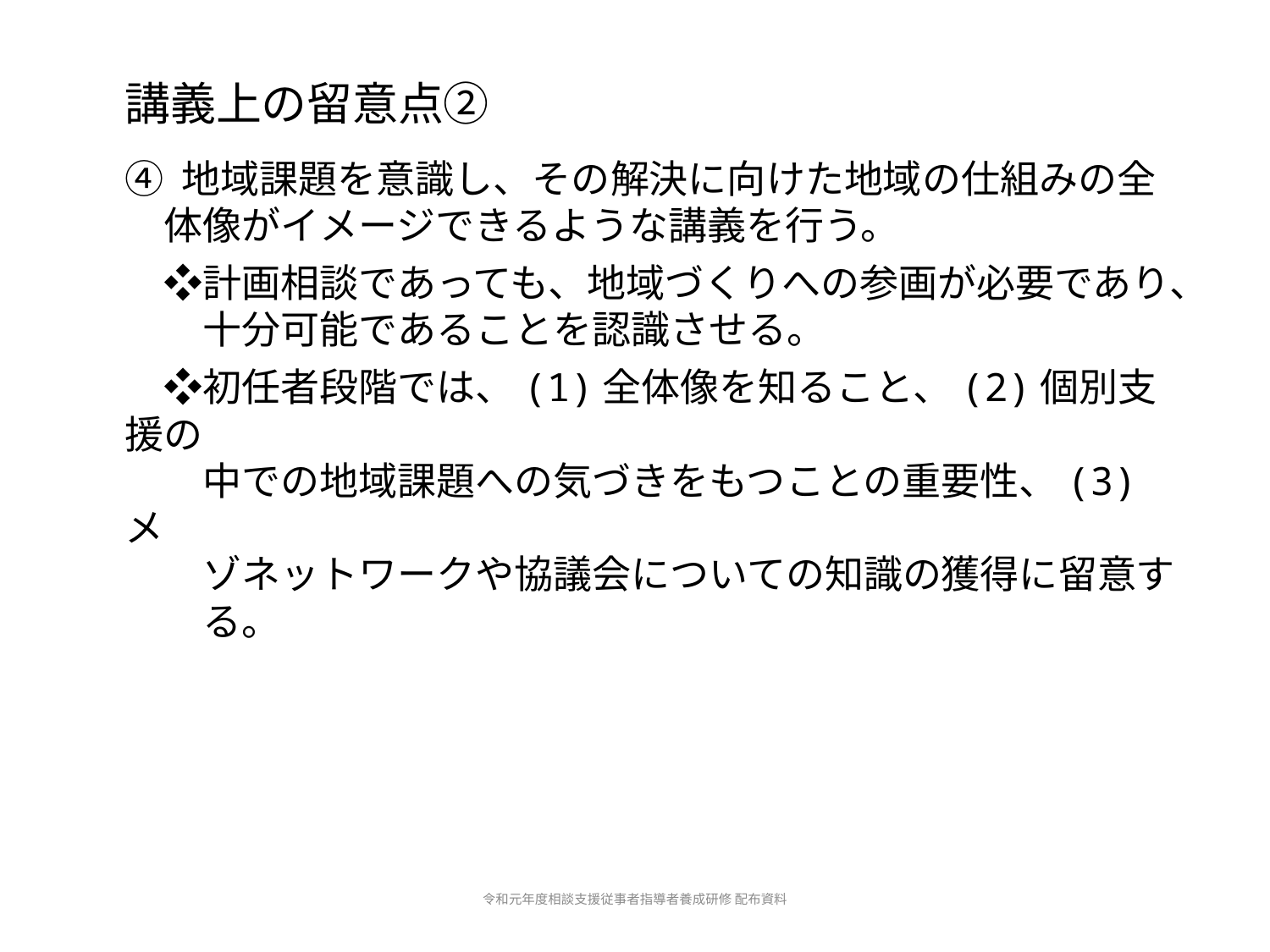

講義上の留意点②

④ 地域課題を意識し、その解決に向けた地域の仕組みの全
　体像がイメージできるような講義を行う。

　❖計画相談であっても、地域づくりへの参画が必要であり、
　　十分可能であることを認識させる。

　❖初任者段階では、(1)全体像を知ること、(2)個別支援の
　　中での地域課題への気づきをもつことの重要性、(3)メ
　　ゾネットワークや協議会についての知識の獲得に留意す
　　る。
令和元年度相談支援従事者指導者養成研修 配布資料